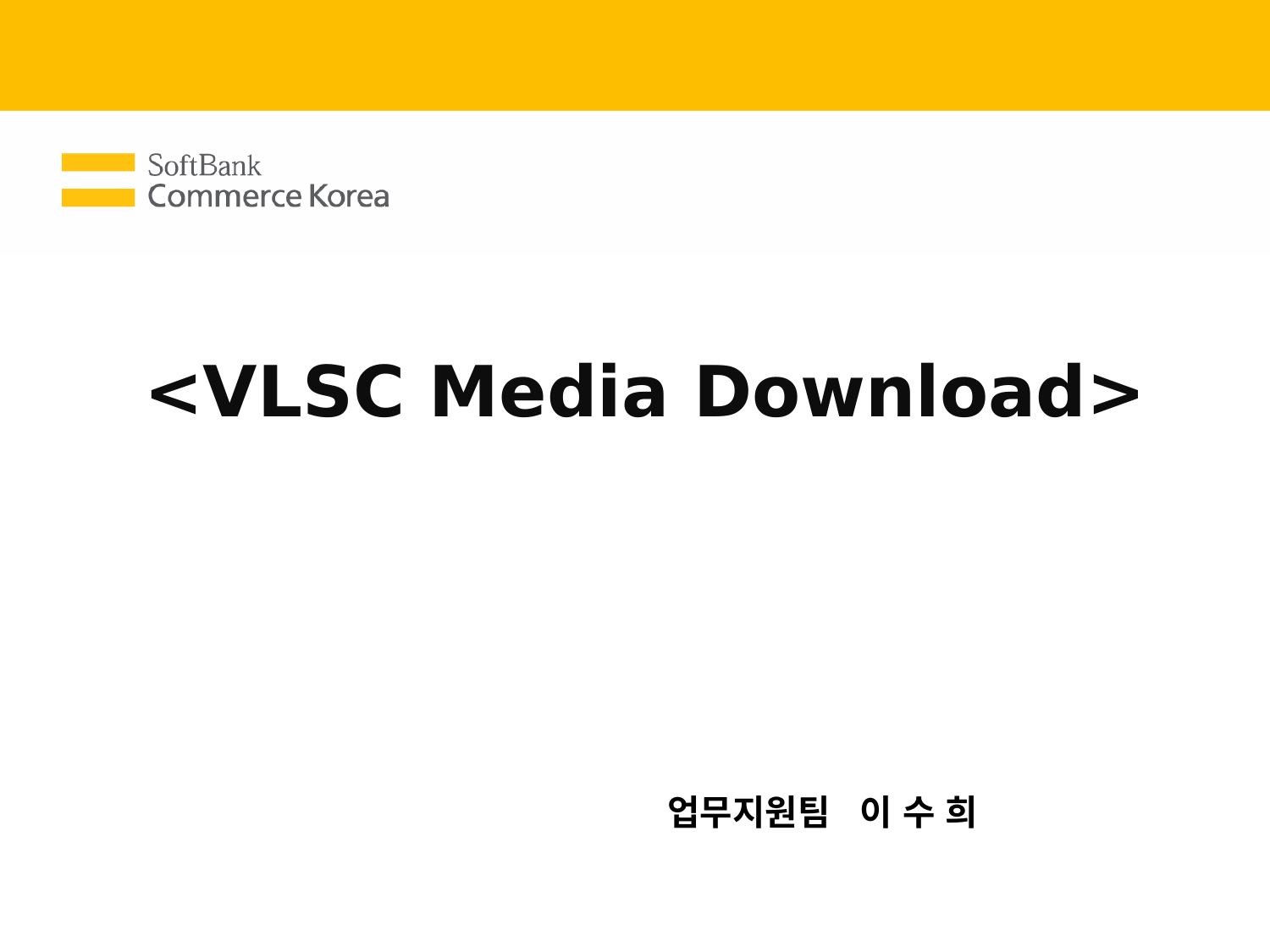

# <VLSC Media Download>

업무지원팀   이 수 희